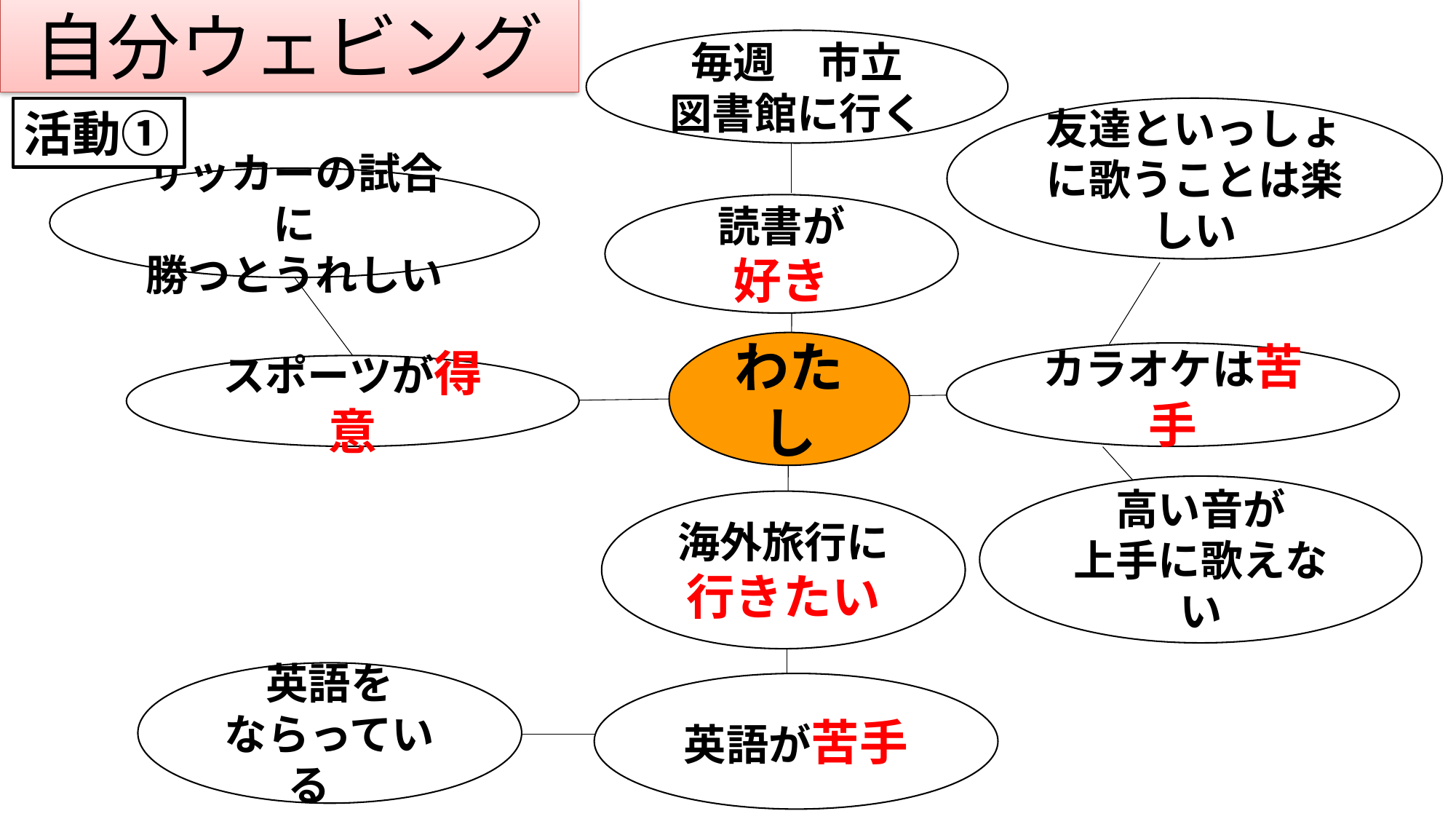

自分ウェビング
毎週　市立
図書館に行く
読書が
好き
友達といっしょに歌うことは楽しい
高い音が
上手に歌えない
サッカーの試合に
勝つとうれしい

スポーツが得意

カラオケは苦手

活動①
わたし
海外旅行に
行きたい
英語を
ならっている
英語が苦手